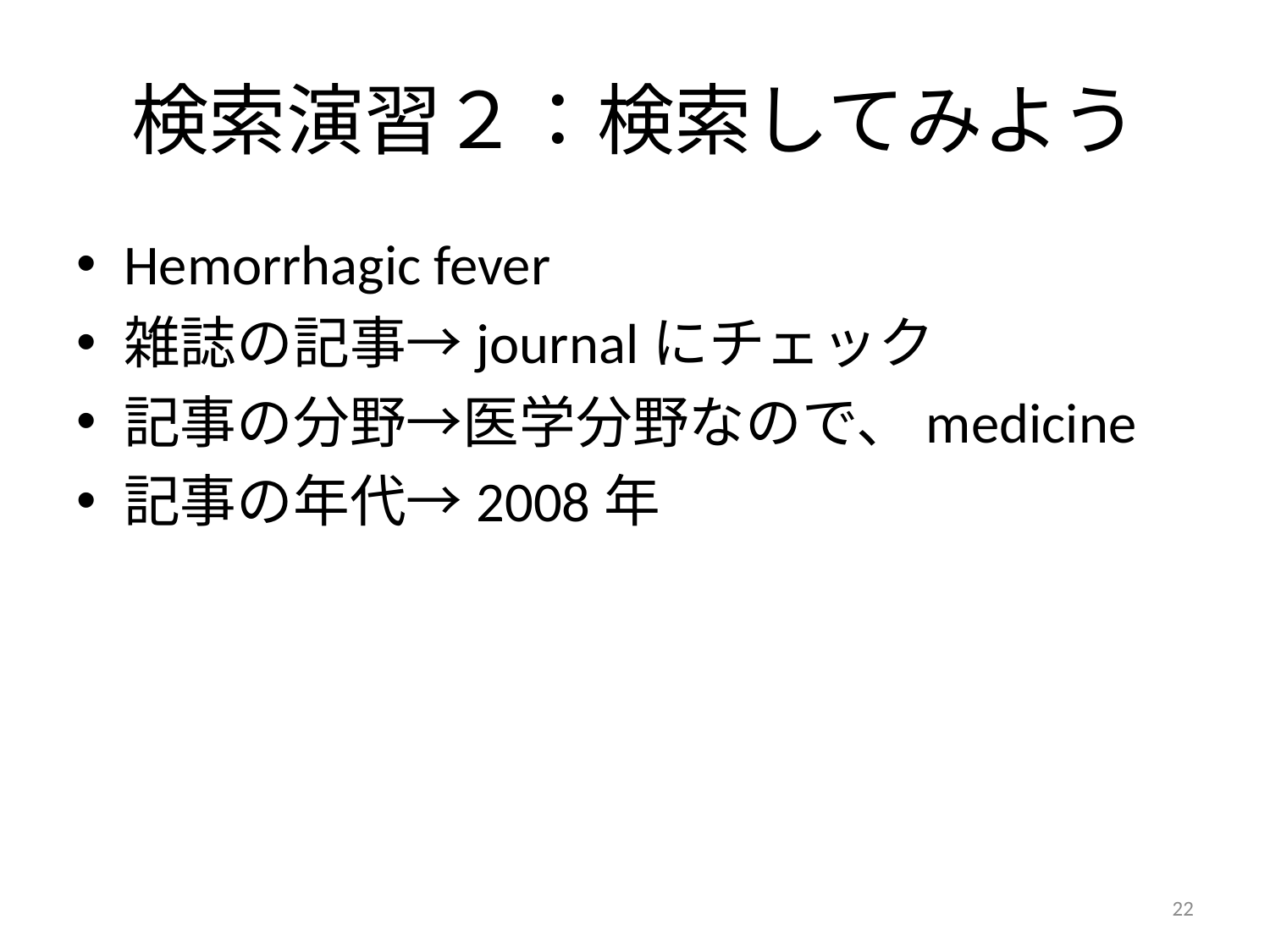

# 検索演習２：検索してみよう
Hemorrhagic fever
雑誌の記事→journalにチェック
記事の分野→医学分野なので、medicine
記事の年代→2008年
22